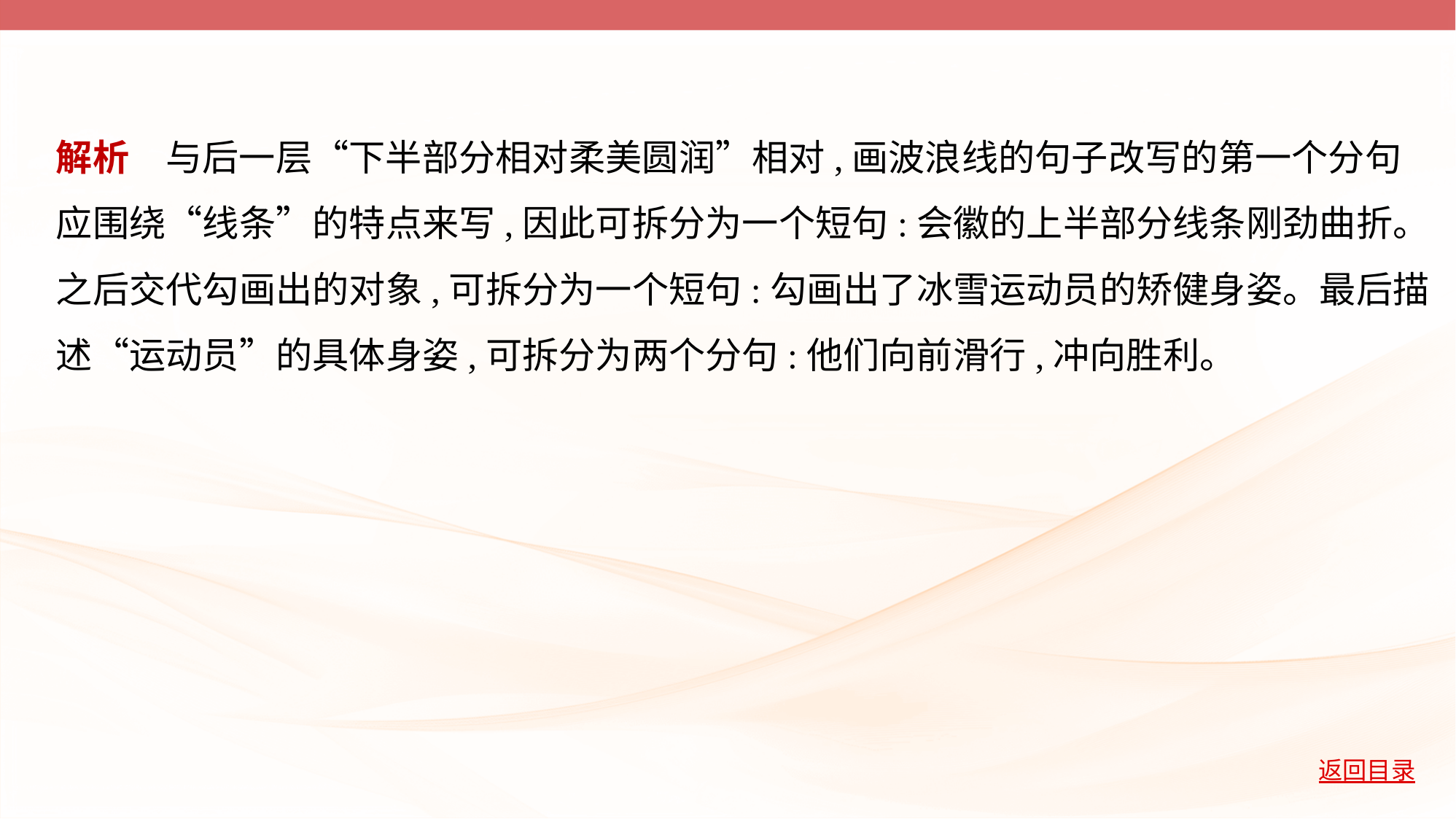

解析　与后一层“下半部分相对柔美圆润”相对,画波浪线的句子改写的第一个分句
应围绕“线条”的特点来写,因此可拆分为一个短句:会徽的上半部分线条刚劲曲折。
之后交代勾画出的对象,可拆分为一个短句:勾画出了冰雪运动员的矫健身姿。最后描
述“运动员”的具体身姿,可拆分为两个分句:他们向前滑行,冲向胜利。